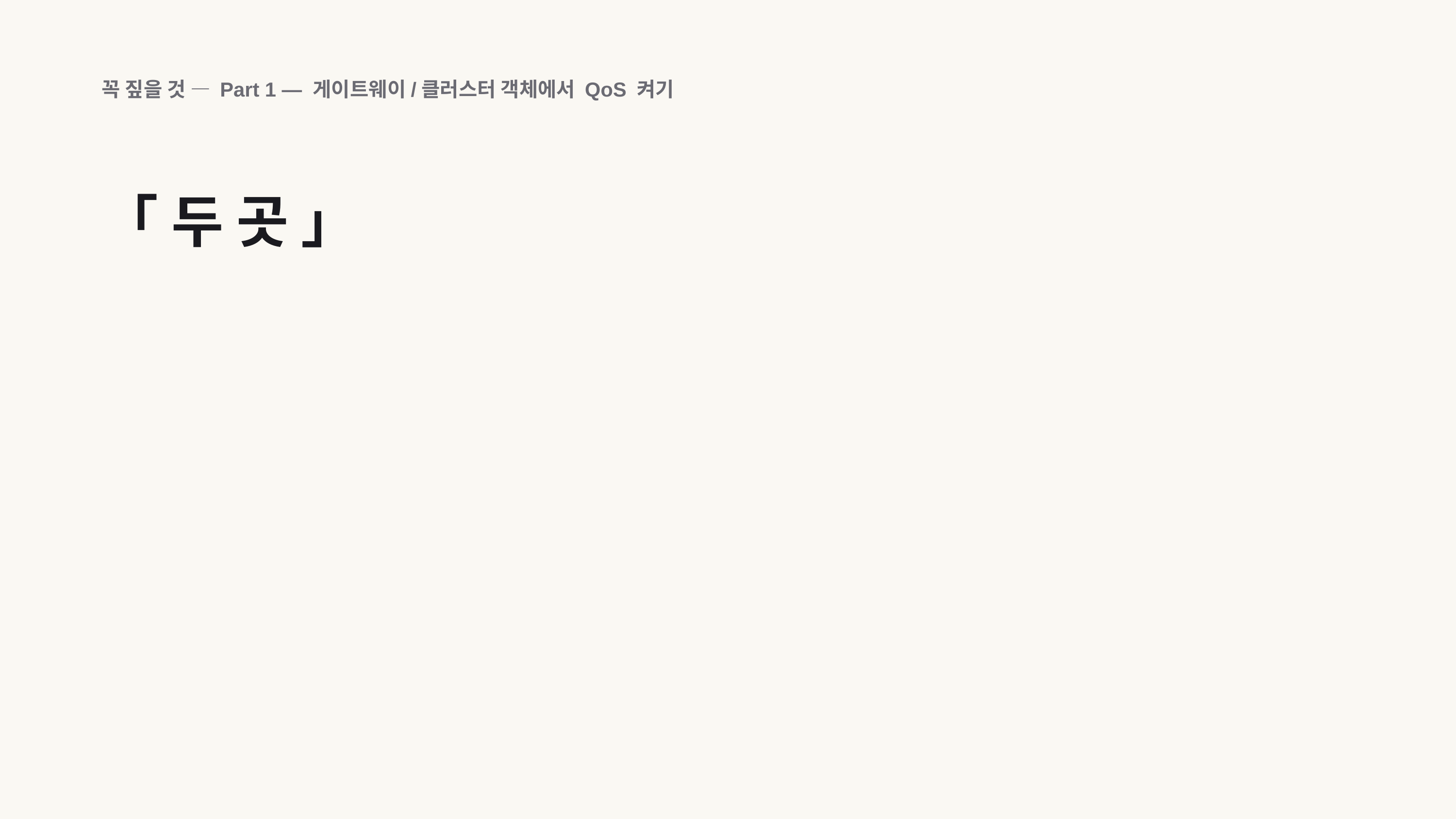

꼭 짚을 것 — Part 1 — 게이트웨이/클러스터 객체에서 QoS 켜기
「 두 곳 」